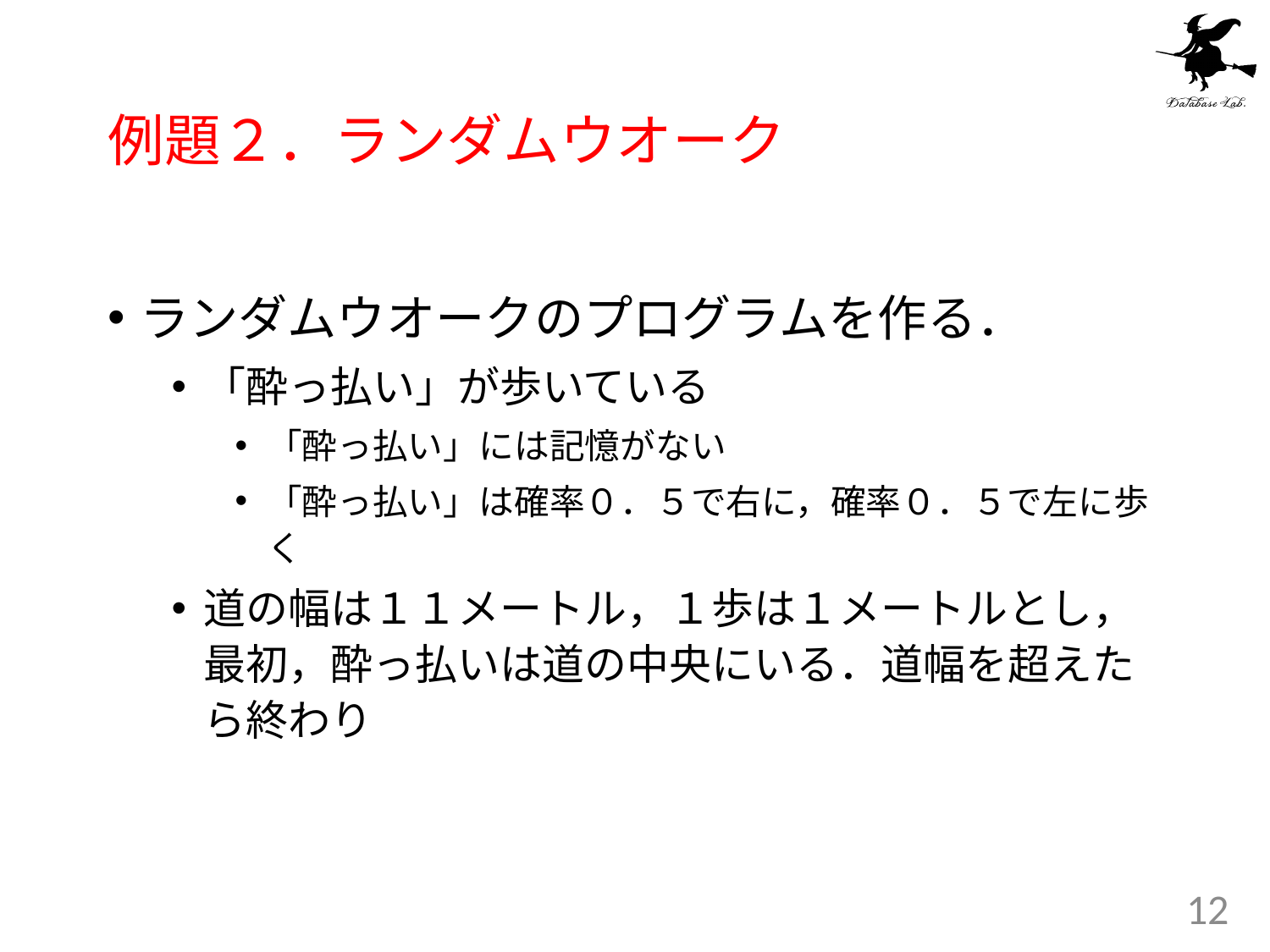

# 例題２．ランダムウオーク
ランダムウオークのプログラムを作る．
「酔っ払い」が歩いている
「酔っ払い」には記憶がない
「酔っ払い」は確率０．５で右に，確率０．５で左に歩く
道の幅は１１メートル，１歩は１メートルとし，最初，酔っ払いは道の中央にいる．道幅を超えたら終わり

12